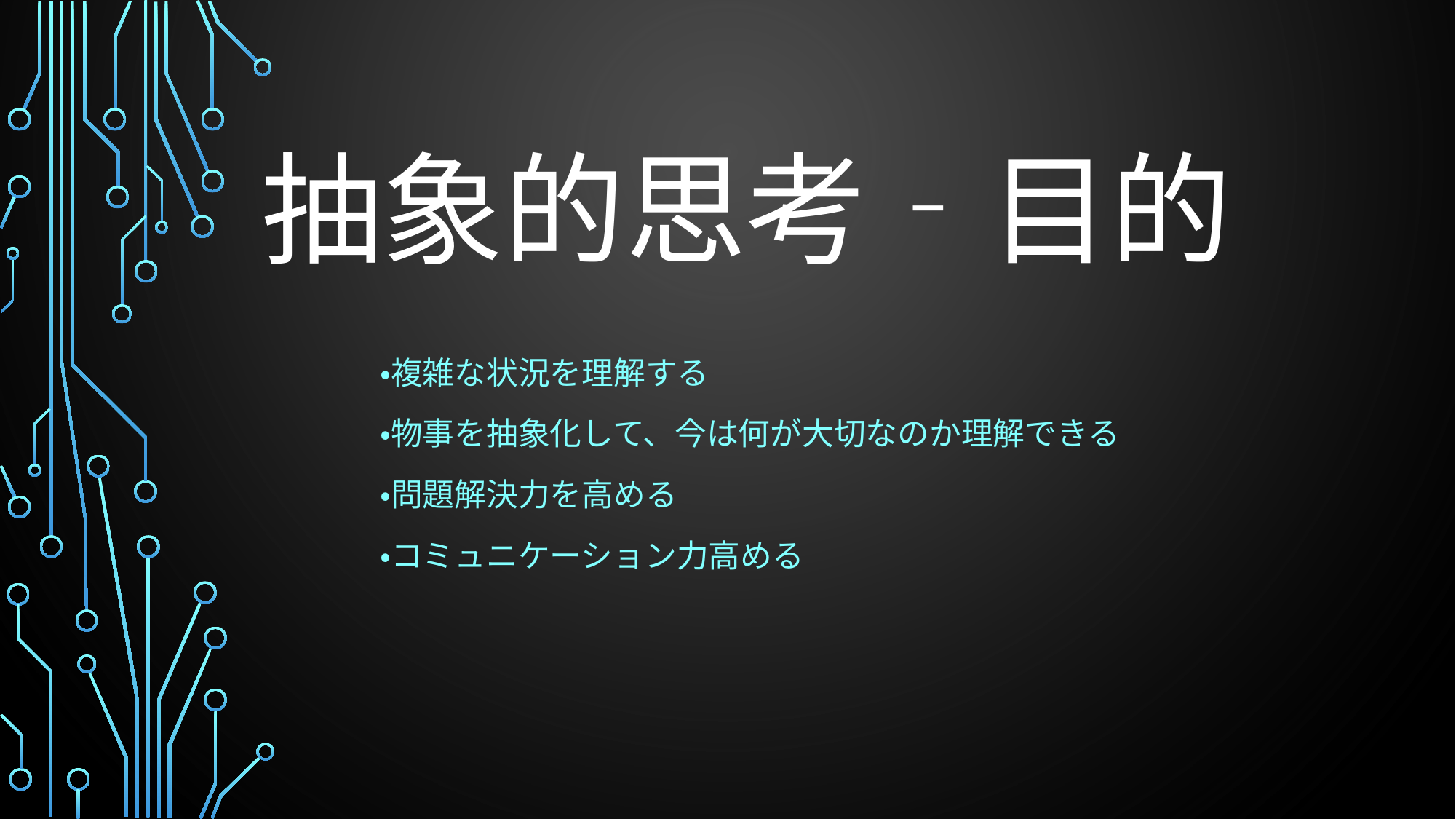

# 抽象的思考‐目的
・複雑な状況を理解する
・物事を抽象化して、今は何が大切なのか理解できる
・問題解決力を高める
・コミュニケーション力高める